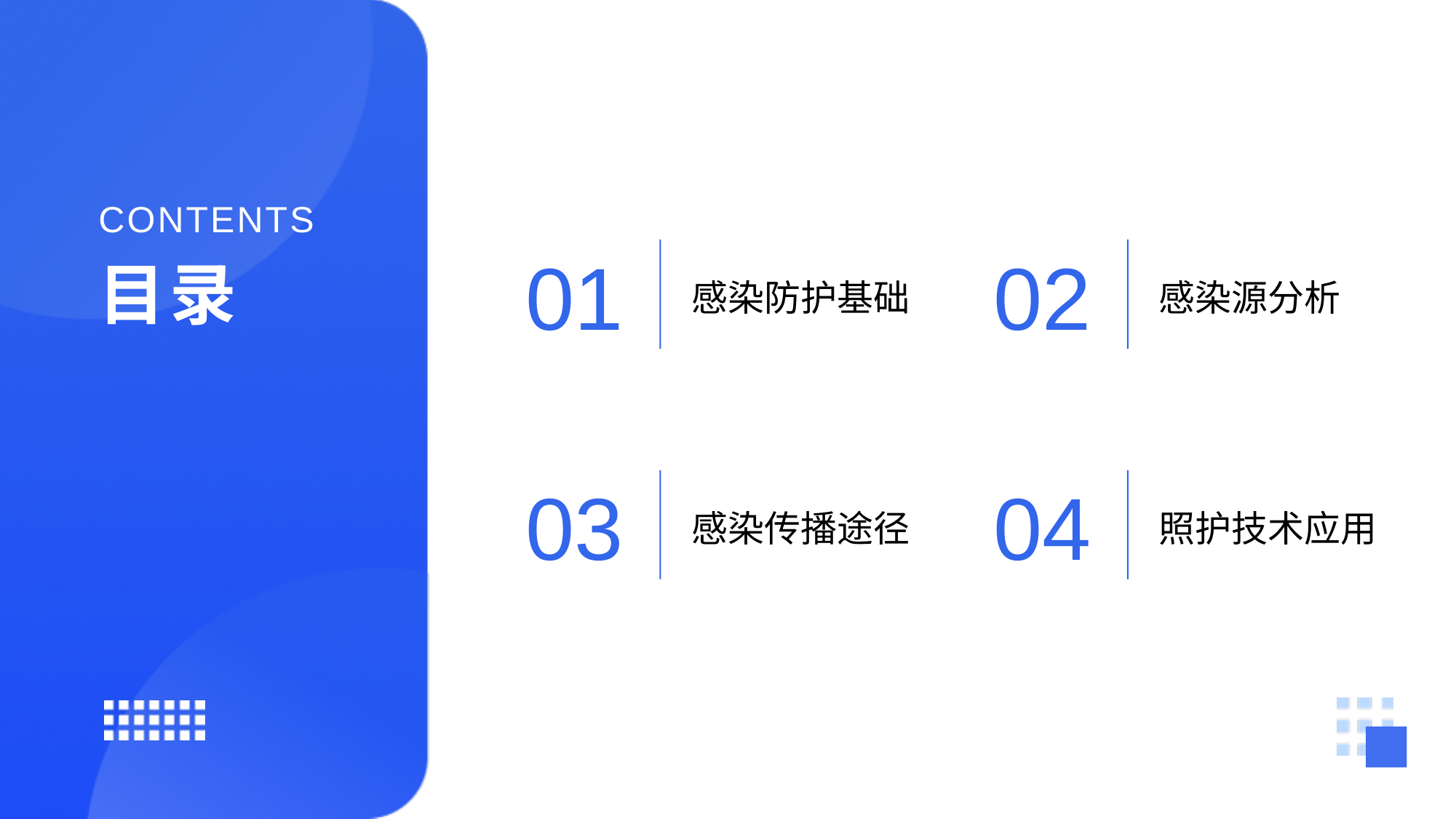

CONTENTS
01
02

感染防护基础

感染源分析
03
04

感染传播途径

照护技术应用
目录